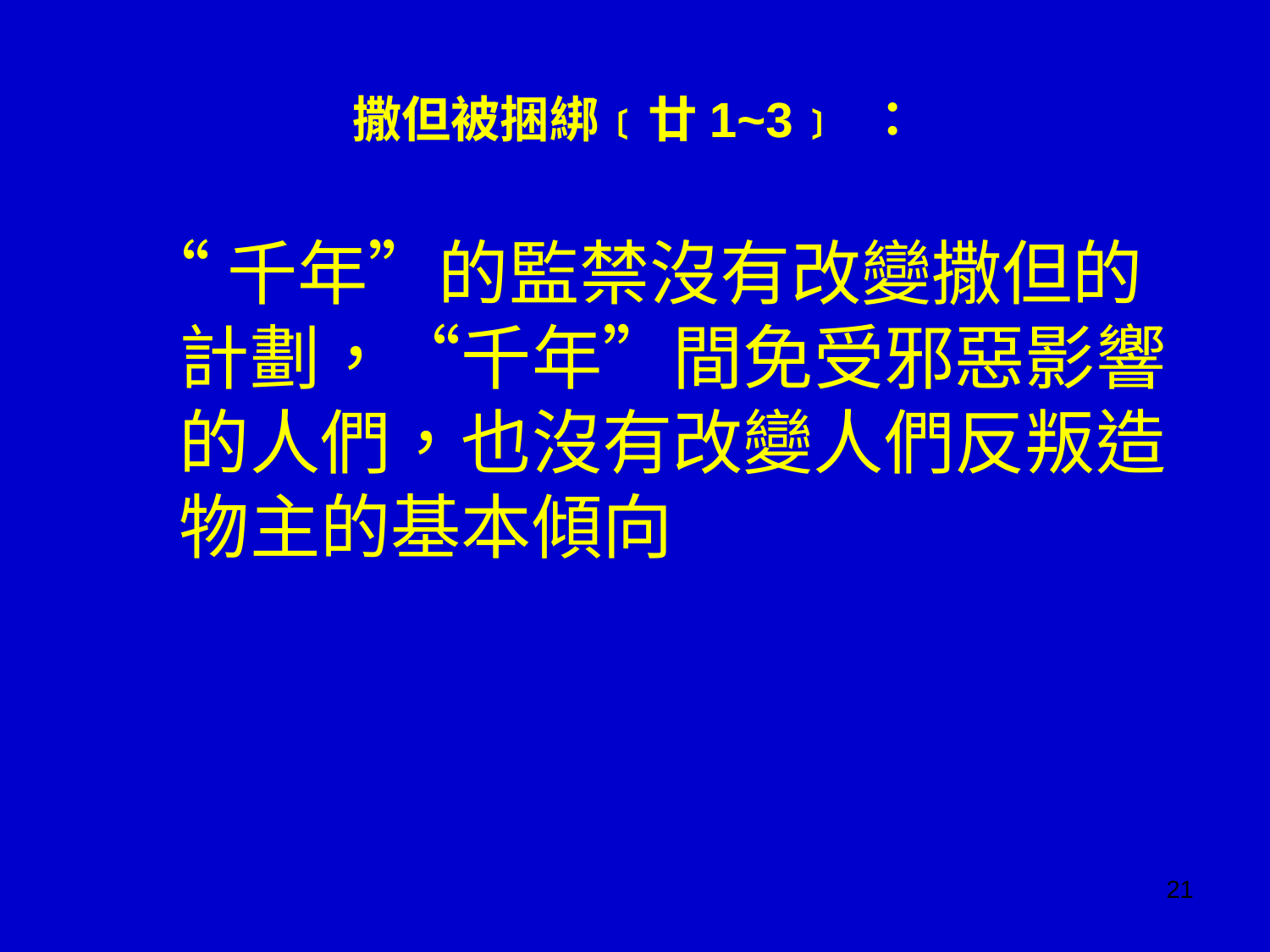

# 撒但被捆綁﹝廿1~3﹞ ：
“千年”的監禁沒有改變撒但的計劃，“千年”間免受邪惡影響的人們，也沒有改變人們反叛造物主的基本傾向
21